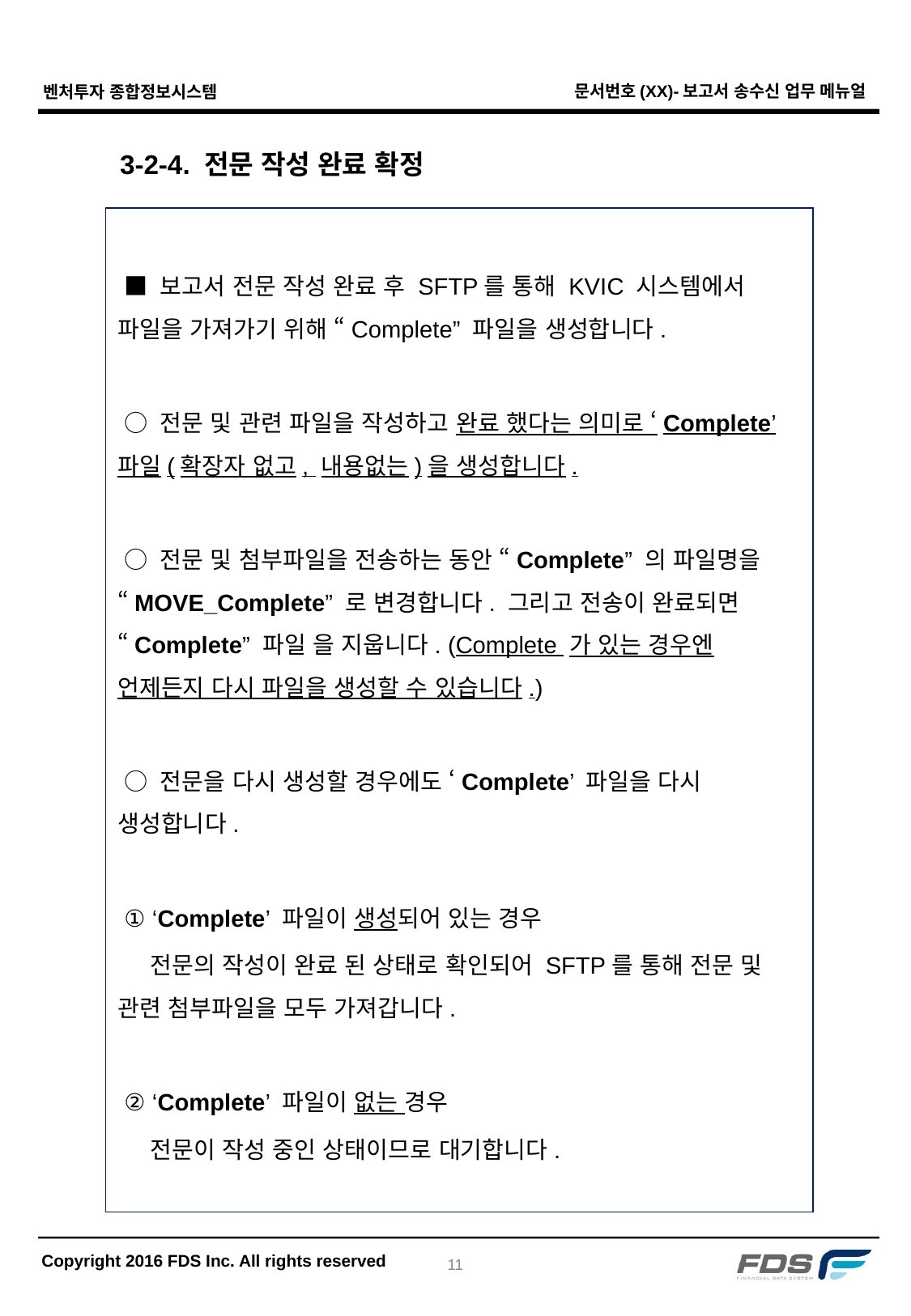

3-2-4. 전문 작성 완료 확정
 ■ 보고서 전문 작성 완료 후 SFTP를 통해 KVIC 시스템에서 파일을 가져가기 위해 “Complete” 파일을 생성합니다.

 ○ 전문 및 관련 파일을 작성하고 완료 했다는 의미로 ‘Complete’ 파일(확장자 없고, 내용없는)을 생성합니다.

 ○ 전문 및 첨부파일을 전송하는 동안 “Complete” 의 파일명을 “MOVE_Complete” 로 변경합니다. 그리고 전송이 완료되면 “Complete” 파일 을 지웁니다. (Complete 가 있는 경우엔 언제든지 다시 파일을 생성할 수 있습니다.)

 ○ 전문을 다시 생성할 경우에도 ‘Complete’ 파일을 다시 생성합니다.

 ① ‘Complete’ 파일이 생성되어 있는 경우
    전문의 작성이 완료 된 상태로 확인되어 SFTP를 통해 전문 및 관련 첨부파일을 모두 가져갑니다.

 ② ‘Complete’ 파일이 없는 경우
    전문이 작성 중인 상태이므로 대기합니다.
11